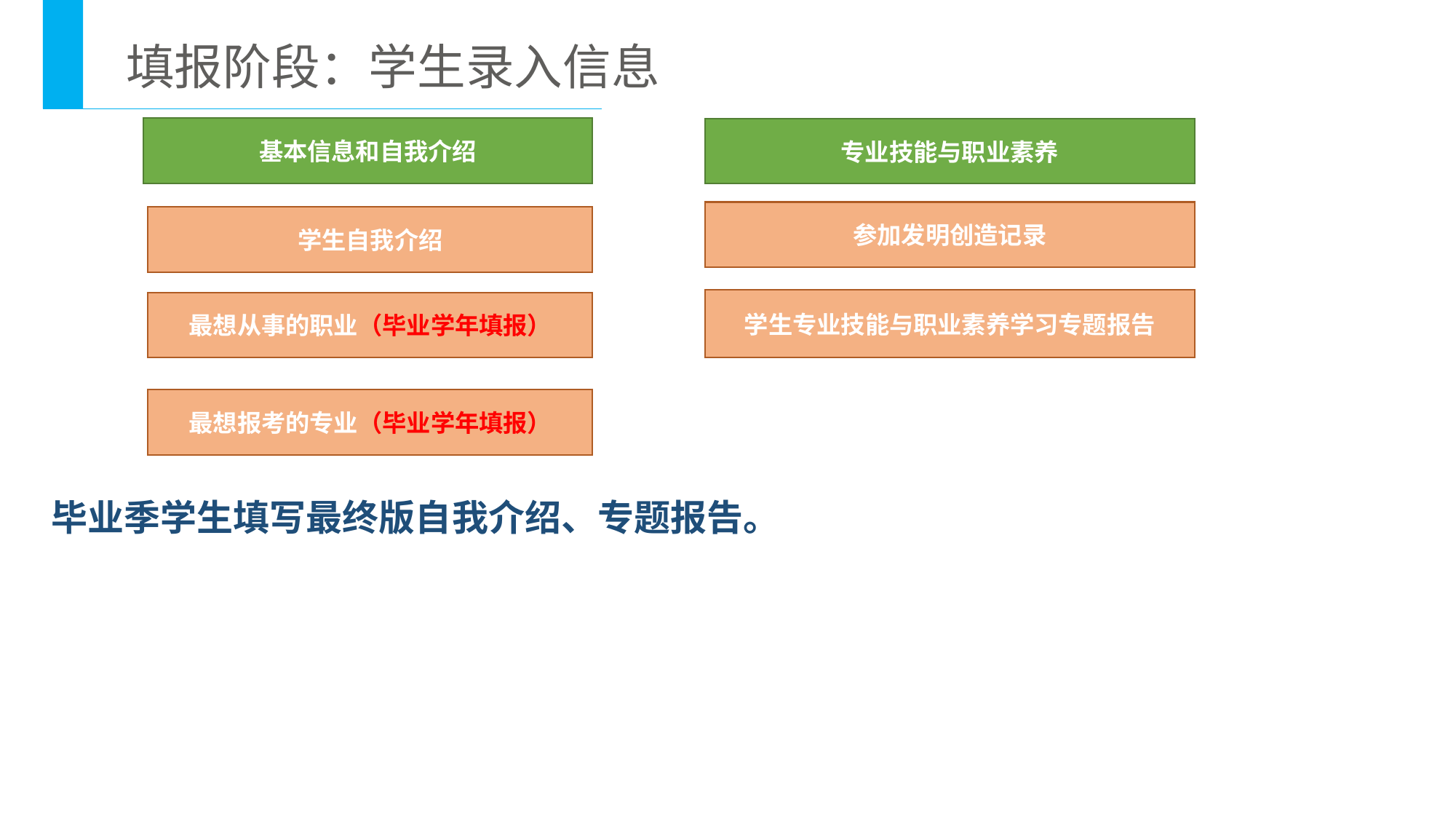

填报阶段：学生录入信息
基本信息和自我介绍
专业技能与职业素养
参加发明创造记录
学生自我介绍
学生专业技能与职业素养学习专题报告
最想从事的职业（毕业学年填报）
最想报考的专业（毕业学年填报）
毕业季学生填写最终版自我介绍、专题报告。